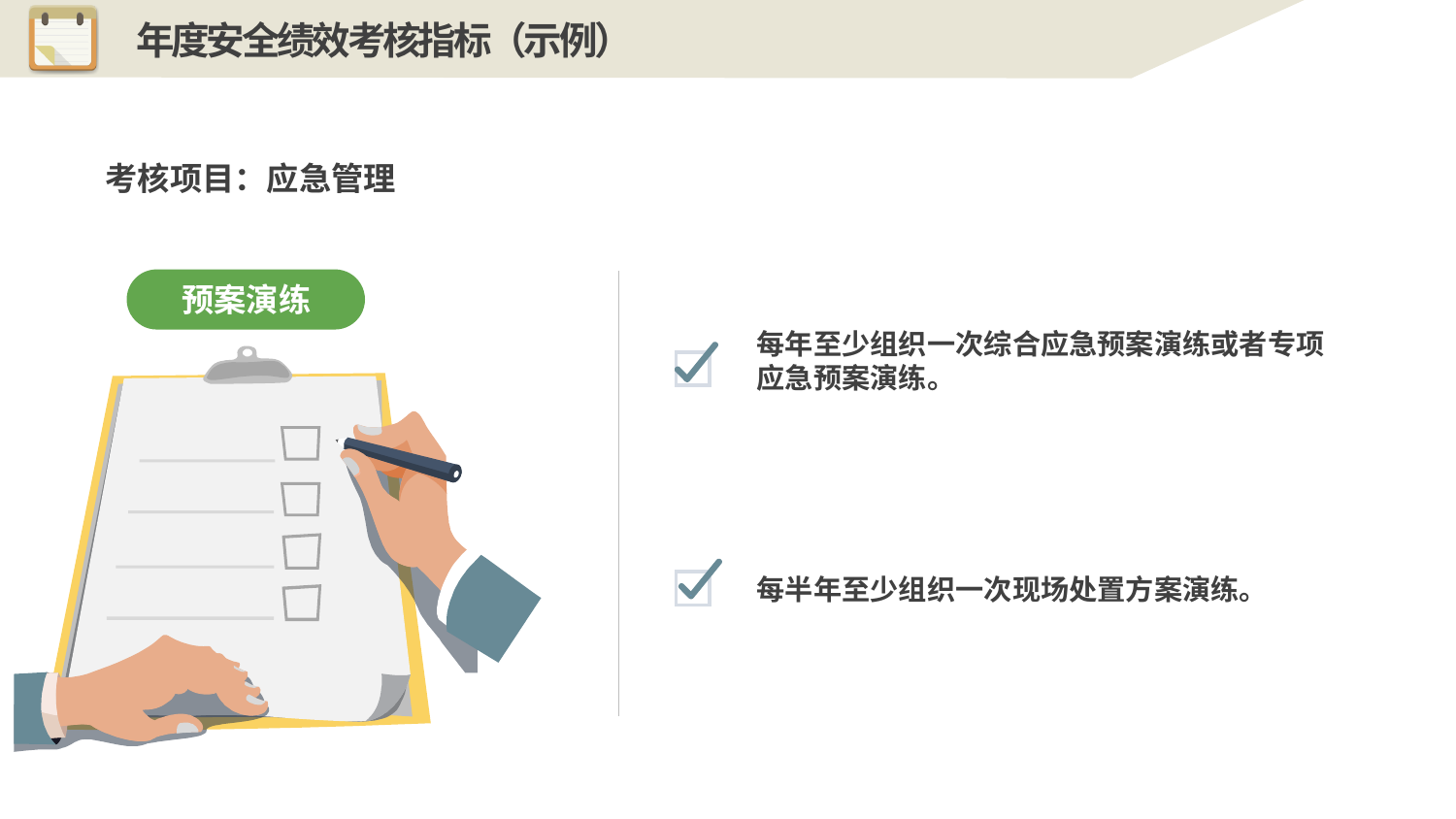

年度安全绩效考核指标（示例）
考核项目：应急管理

预案演练
每年至少组织一次综合应急预案演练或者专项应急预案演练。

每半年至少组织一次现场处置方案演练。